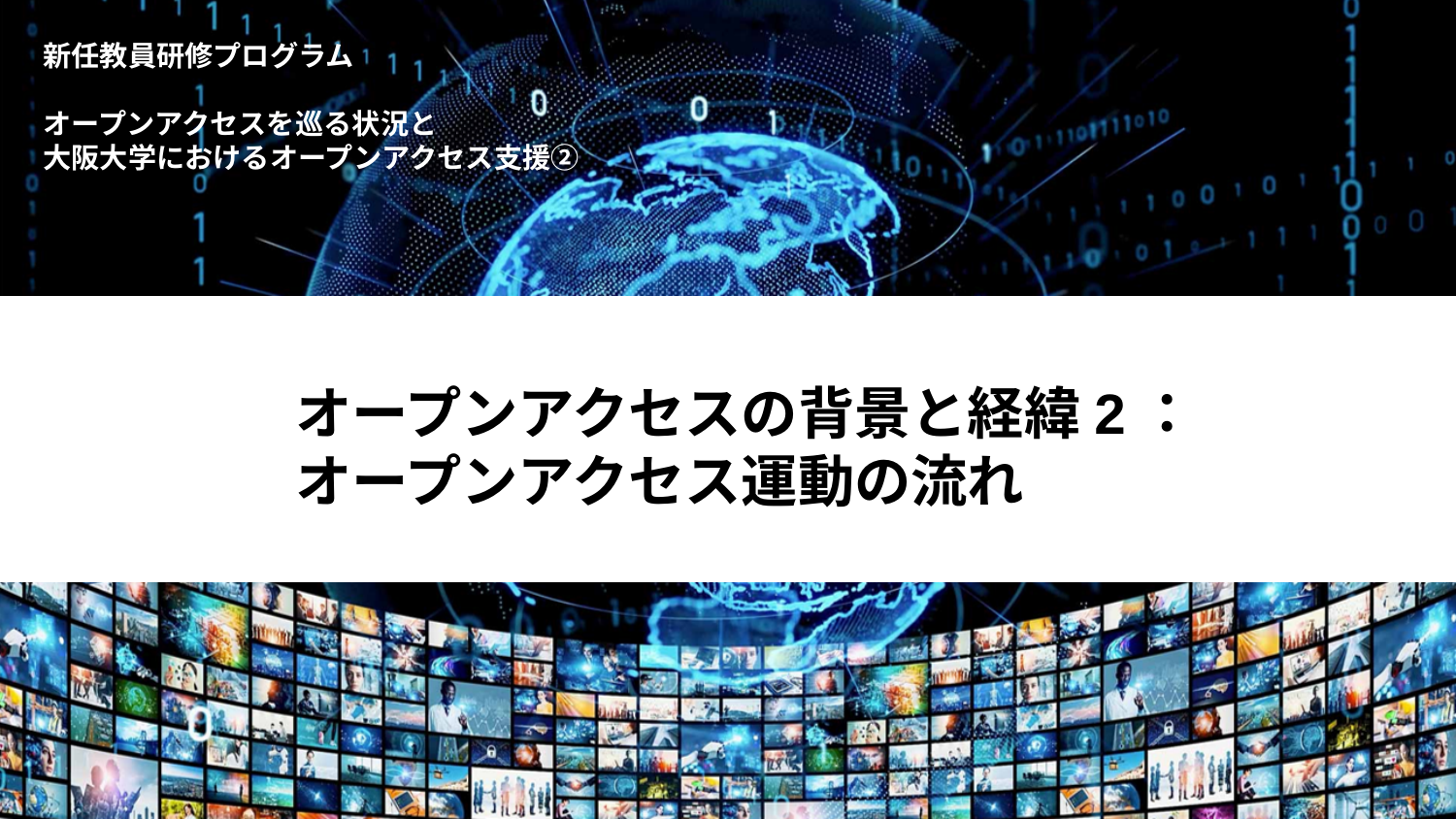

新任教員研修プログラム
オープンアクセスを巡る状況と
大阪大学におけるオープンアクセス支援②
# オープンアクセスの背景と経緯2： オープンアクセス運動の流れ